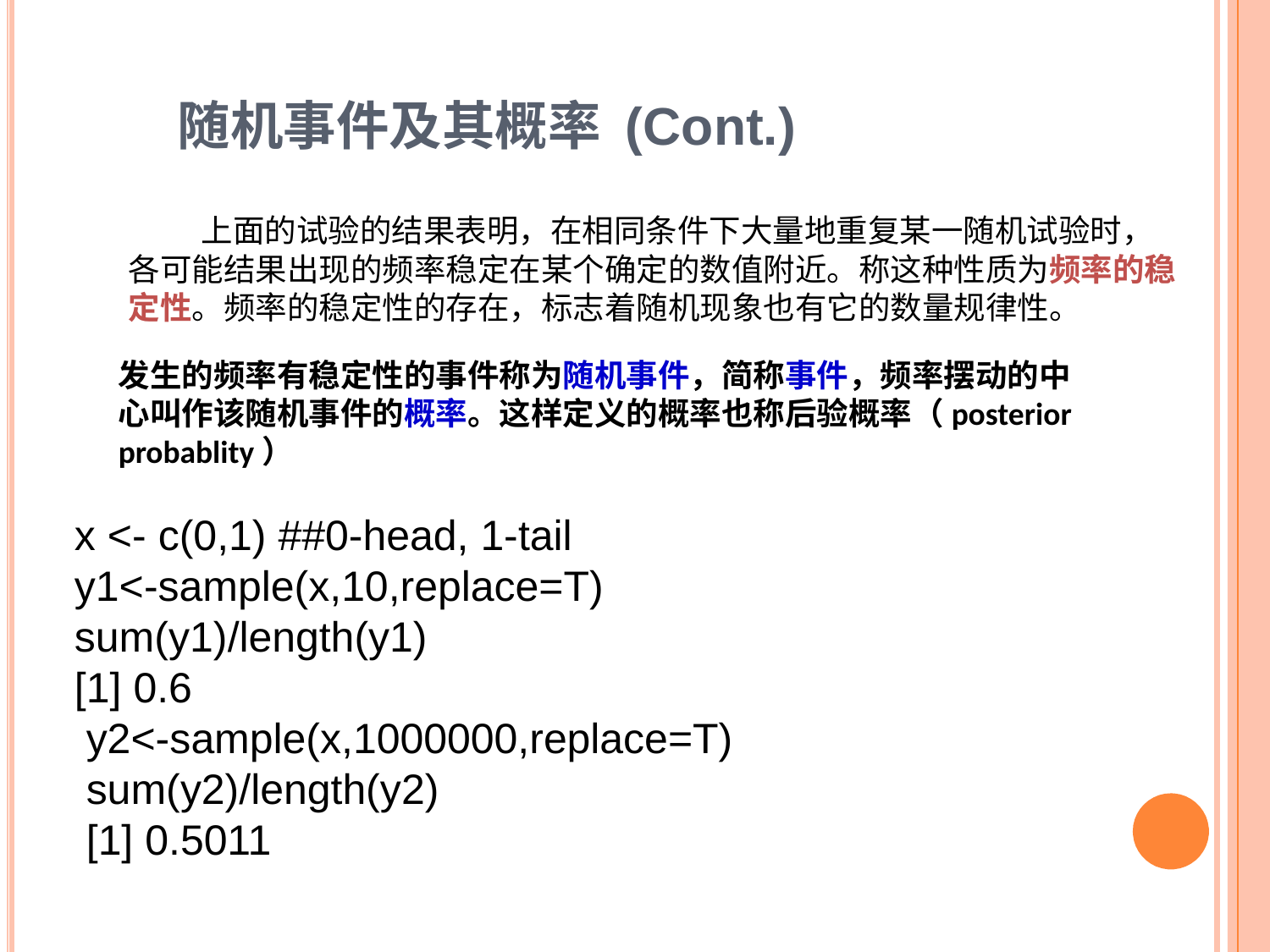

# 随机事件及其概率 (Cont.)
        上面的试验的结果表明，在相同条件下大量地重复某一随机试验时，各可能结果出现的频率稳定在某个确定的数值附近。称这种性质为频率的稳定性。频率的稳定性的存在，标志着随机现象也有它的数量规律性。
发生的频率有稳定性的事件称为随机事件，简称事件，频率摆动的中心叫作该随机事件的概率。这样定义的概率也称后验概率（posterior probablity）
x <- c(0,1) ##0-head, 1-tail
y1<-sample(x,10,replace=T)
sum(y1)/length(y1)
[1] 0.6
 y2<-sample(x,1000000,replace=T)
 sum(y2)/length(y2)
 [1] 0.5011